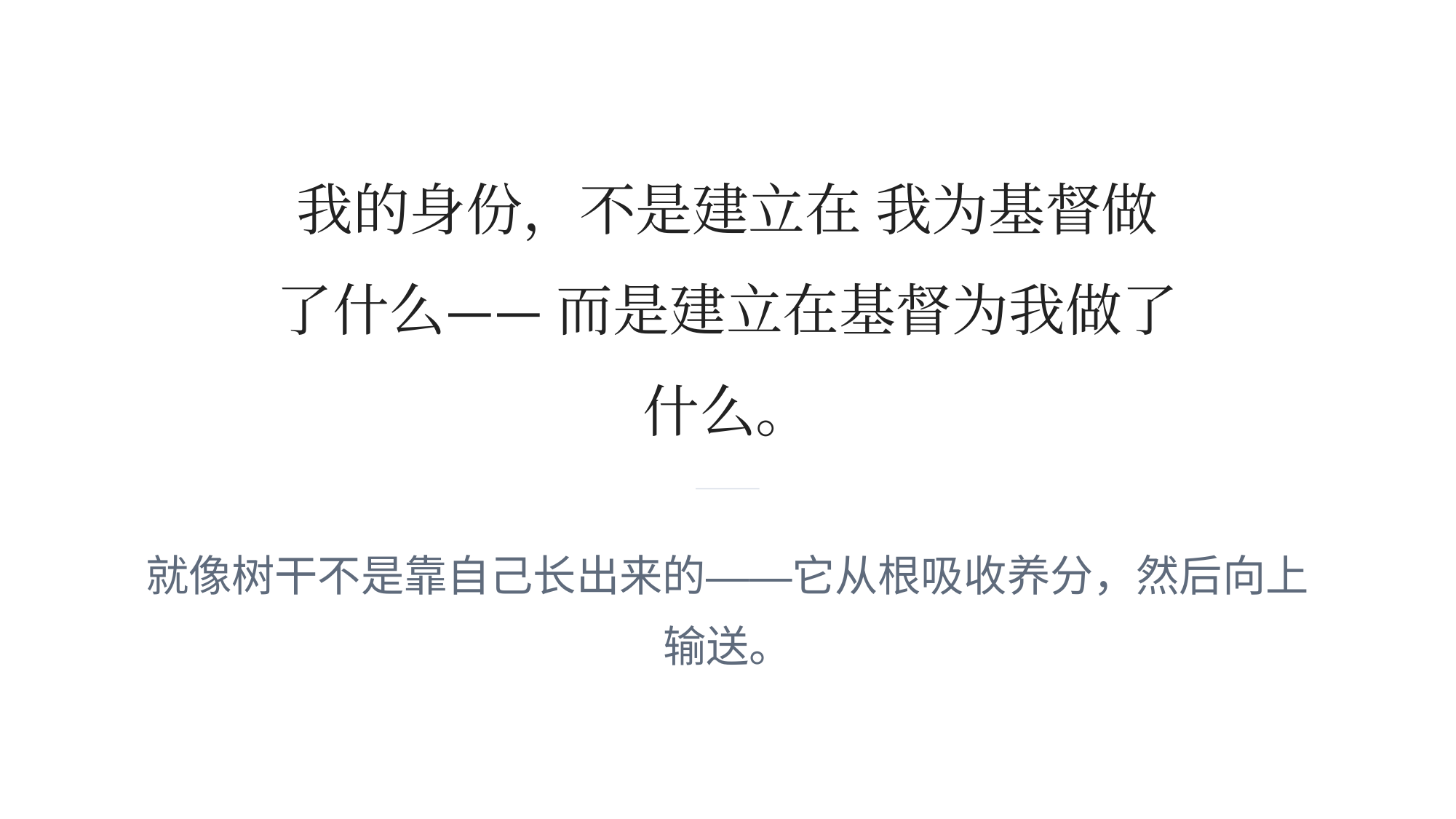

我的身份，不是建立在 我为基督做了什么—— 而是建立在基督为我做了什么。

就像树干不是靠自己长出来的——它从根吸收养分，然后向上输送。